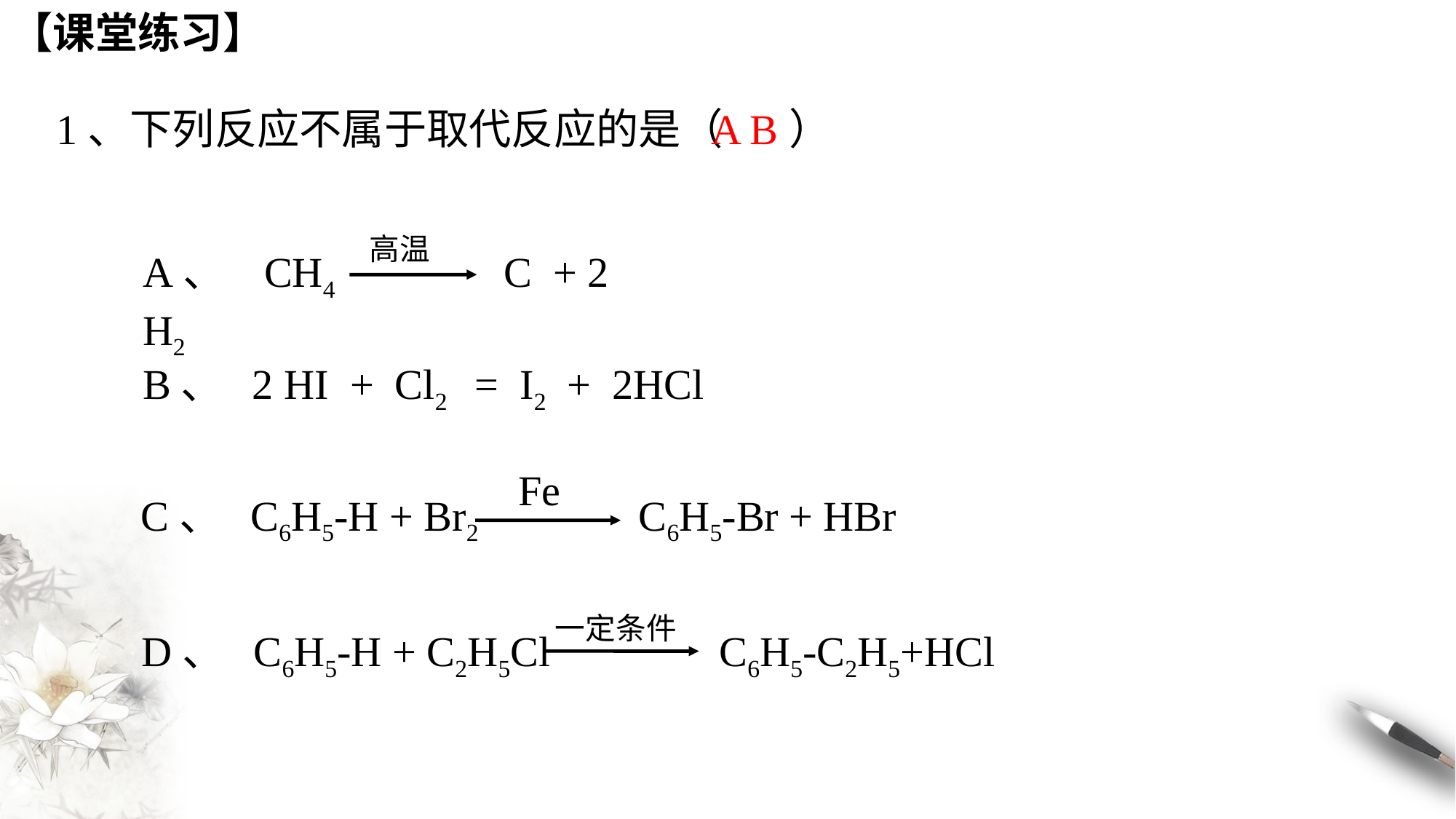

【课堂练习】
1、下列反应不属于取代反应的是（       ）
A B
高温
A、   CH4                C  + 2 H2

B、  2 HI  +  Cl2   =  I2  +  2HCl
Fe
C、  C6H5-H + Br2                C6H5-Br + HBr

一定条件
D、  C6H5-H + C2H5Cl                C6H5-C2H5+HCl